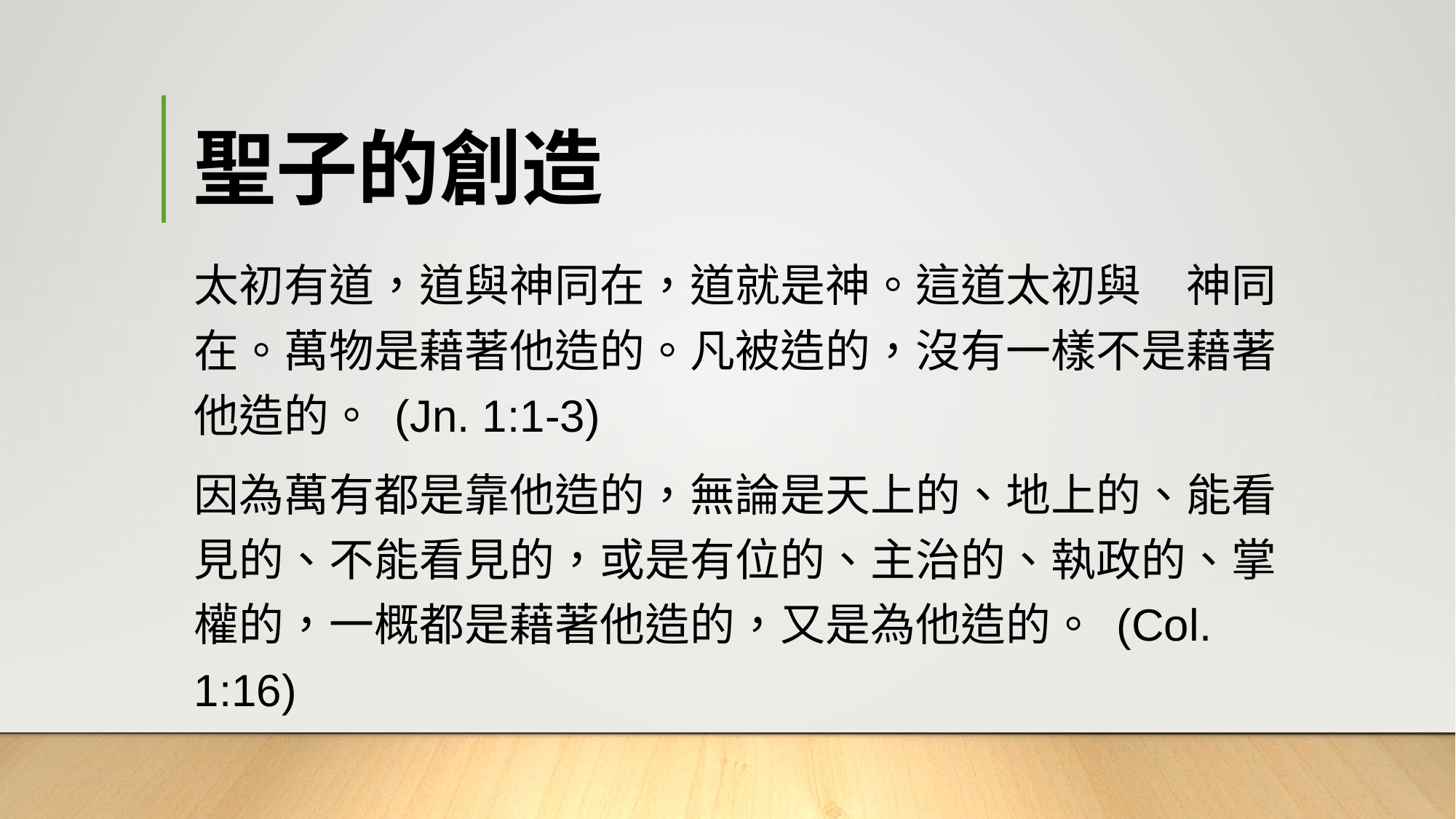

# 聖子的創造
太初有道，道與神同在，道就是神。這道太初與　神同在。萬物是藉著他造的。凡被造的，沒有一樣不是藉著他造的。 (Jn. 1:1-3)
因為萬有都是靠他造的，無論是天上的、地上的、能看見的、不能看見的，或是有位的、主治的、執政的、掌權的，一概都是藉著他造的，又是為他造的。 (Col. 1:16)